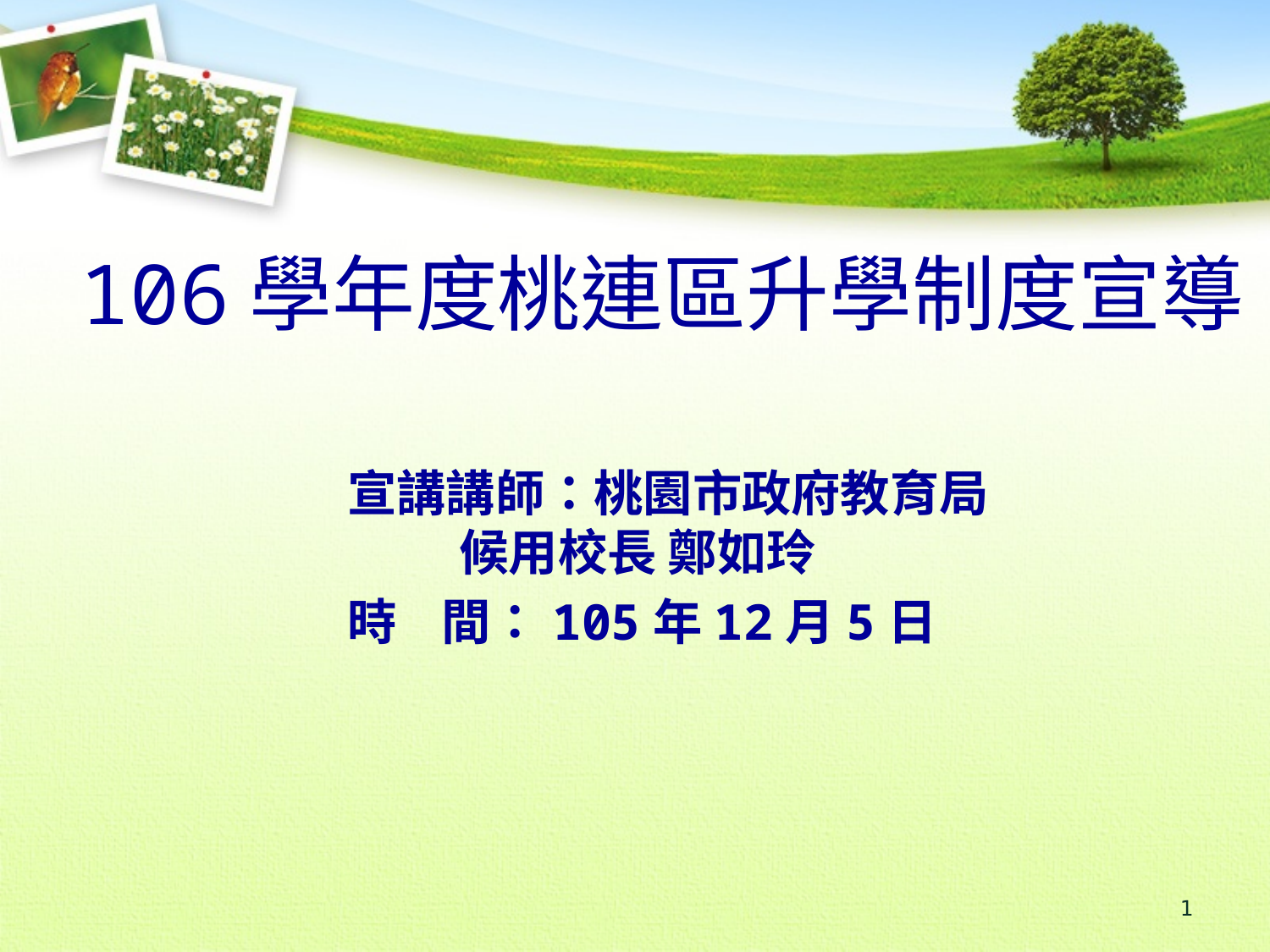

106學年度桃連區升學制度宣導
宣講講師：桃園市政府教育局
          候用校長 鄭如玲
時    間：105年12月5日
1